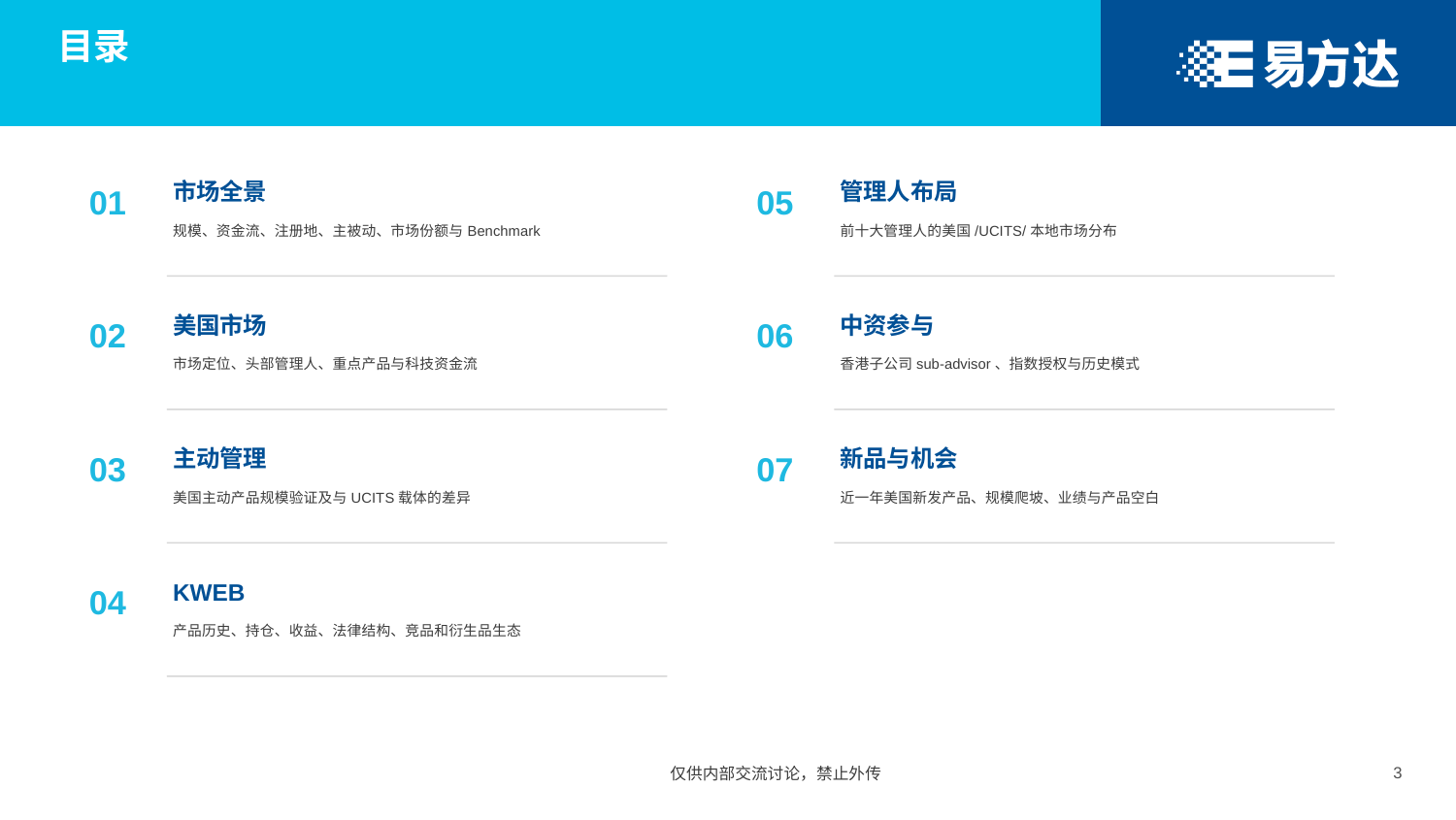

目录
01
市场全景
05
管理人布局
规模、资金流、注册地、主被动、市场份额与Benchmark
前十大管理人的美国/UCITS/本地市场分布

02
美国市场
06
中资参与
市场定位、头部管理人、重点产品与科技资金流
香港子公司sub-advisor、指数授权与历史模式

03
主动管理
07
新品与机会
美国主动产品规模验证及与UCITS载体的差异
近一年美国新发产品、规模爬坡、业绩与产品空白

04
KWEB
产品历史、持仓、收益、法律结构、竞品和衍生品生态